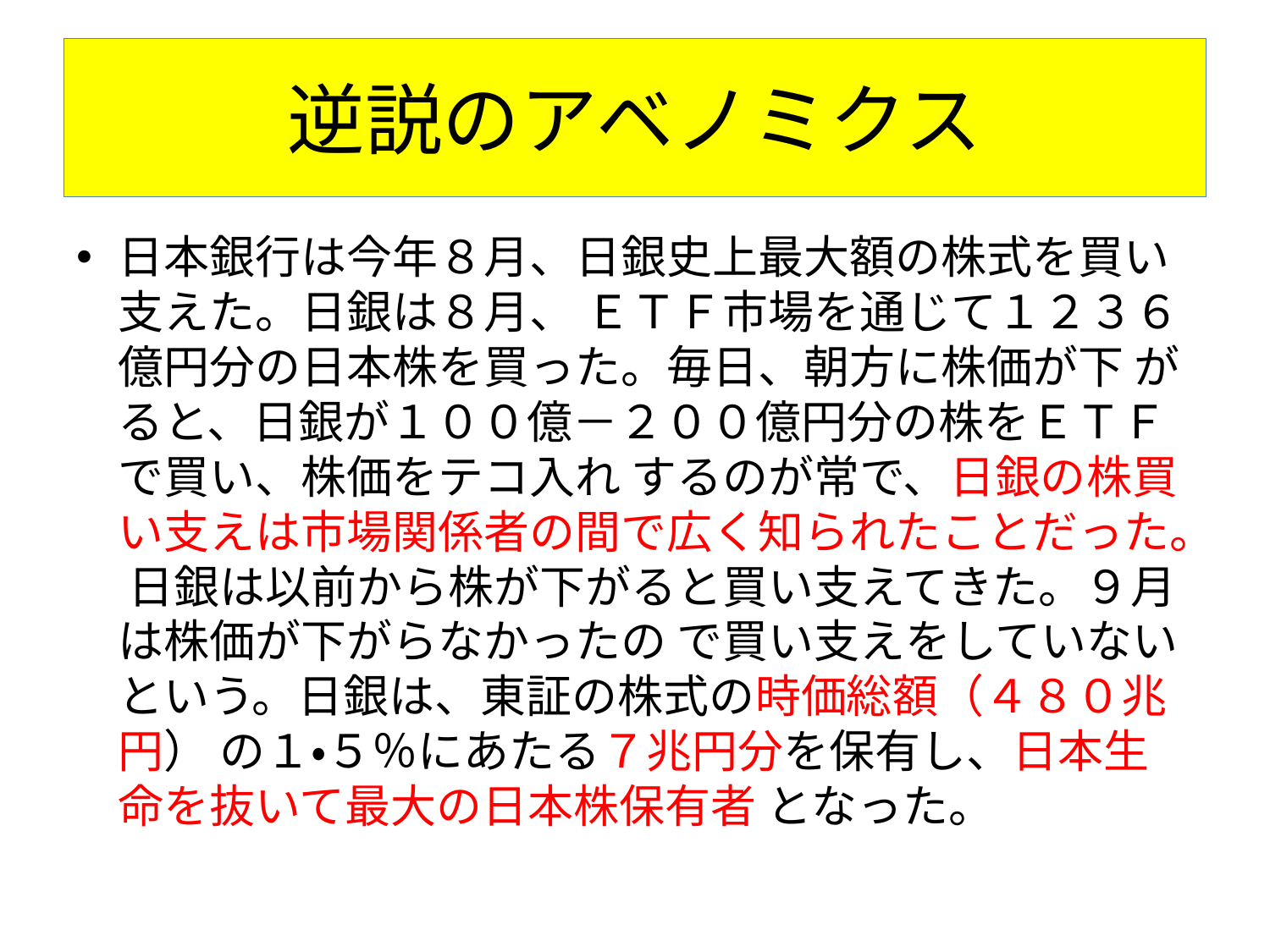

# 逆説のアベノミクス
日本銀行は今年８月、日銀史上最大額の株式を買い支えた。日銀は８月、 ＥＴＦ市場を通じて１２３６億円分の日本株を買った。毎日、朝方に株価が下 がると、日銀が１００億－２００億円分の株をＥＴＦで買い、株価をテコ入れ するのが常で、日銀の株買い支えは市場関係者の間で広く知られたことだった。 日銀は以前から株が下がると買い支えてきた。９月は株価が下がらなかったの で買い支えをしていないという。日銀は、東証の株式の時価総額（４８０兆円） の１・５％にあたる７兆円分を保有し、日本生命を抜いて最大の日本株保有者 となった。